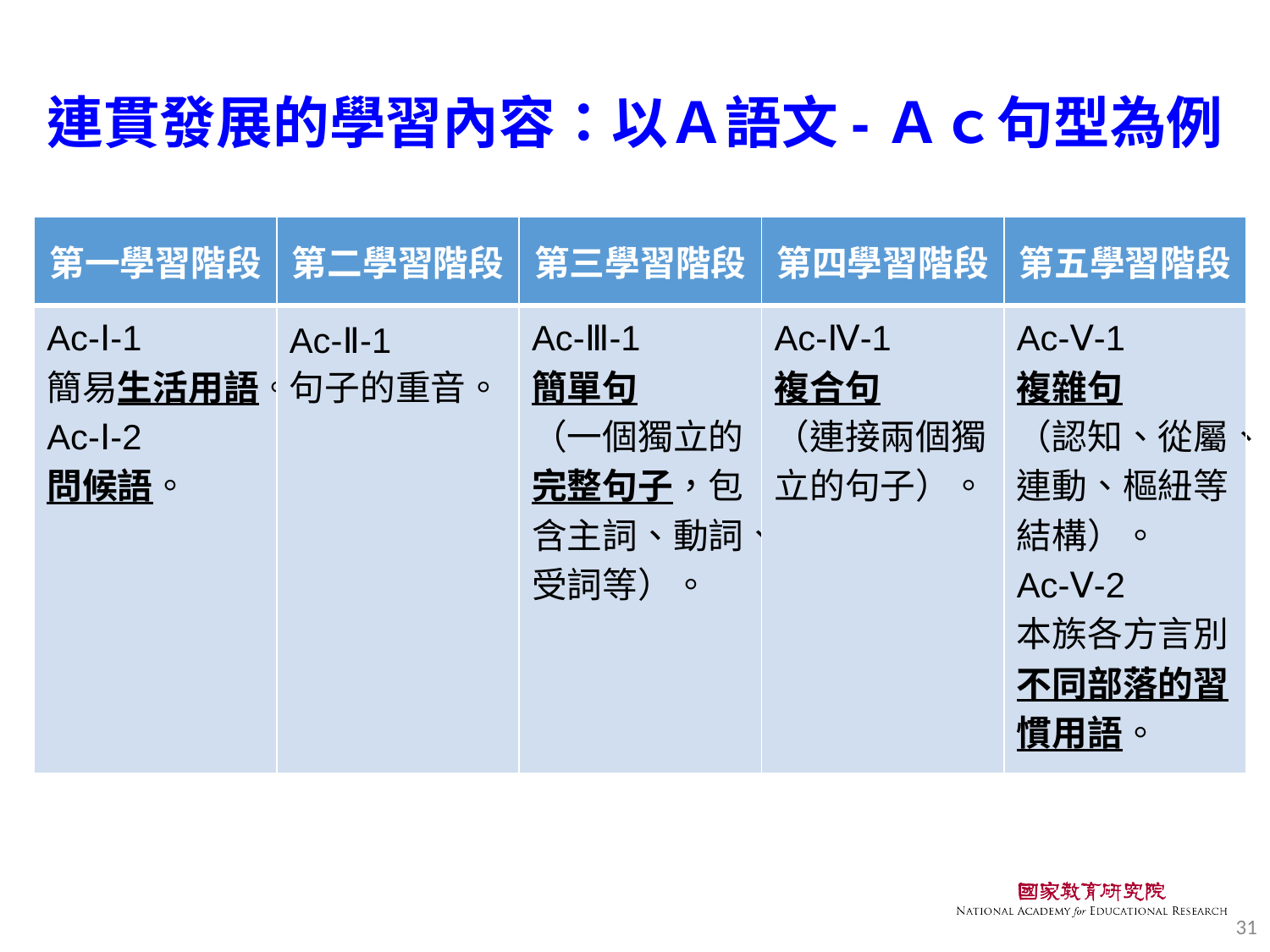

# 連貫發展的學習內容：以Ａ語文-Ａｃ句型為例
| 第一學習階段 | 第二學習階段 | 第三學習階段 | 第四學習階段 | 第五學習階段 |
| --- | --- | --- | --- | --- |
| Ac-Ⅰ-1　 簡易生活用語。 Ac-Ⅰ-2　 問候語。 | Ac-Ⅱ-1 句子的重音。 | Ac-Ⅲ-1　 簡單句 （一個獨立的完整句子，包含主詞、動詞、受詞等）。 | Ac-Ⅳ-1　 複合句 （連接兩個獨立的句子）。 | Ac-Ⅴ-1　 複雜句 （認知、從屬、連動、樞紐等結構）。 Ac-Ⅴ-2　 本族各方言別不同部落的習慣用語。 |
31